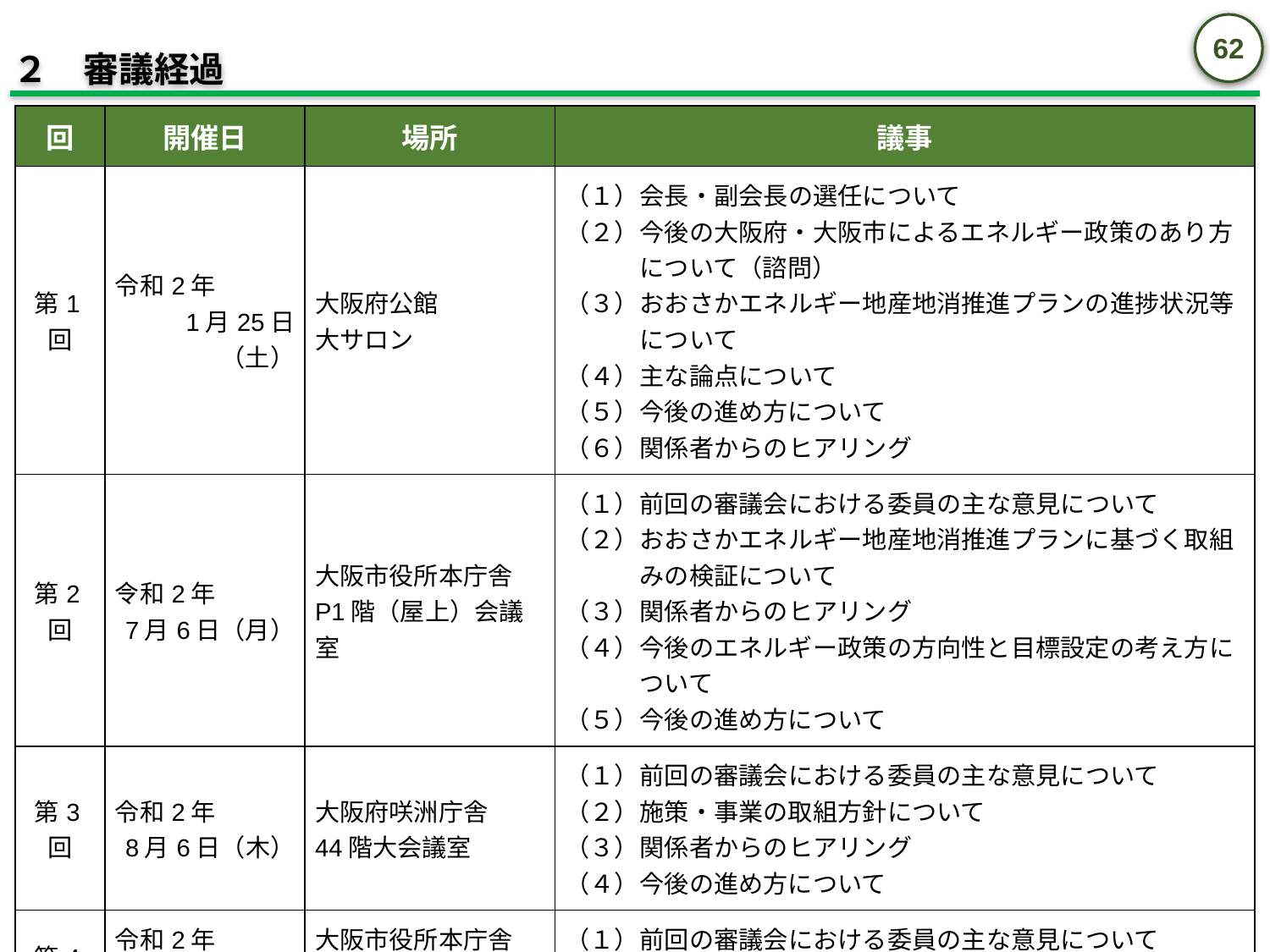

62
２　審議経過

| 回 | 開催日 | 場所 | 議事 |
| --- | --- | --- | --- |
| 第1回 | 令和2年 1月25日（土） | 大阪府公館 大サロン | （１） 会長・副会長の選任について （２） 今後の大阪府・大阪市によるエネルギー政策のあり方について（諮問） （３） おおさかエネルギー地産地消推進プランの進捗状況等について （４） 主な論点について （５） 今後の進め方について （６） 関係者からのヒアリング |
| 第2回 | 令和2年 7月6日（月） | 大阪市役所本庁舎 P1階（屋上）会議室 | （１） 前回の審議会における委員の主な意見について （２） おおさかエネルギー地産地消推進プランに基づく取組みの検証について （３） 関係者からのヒアリング （４） 今後のエネルギー政策の方向性と目標設定の考え方について （５） 今後の進め方について |
| 第3回 | 令和2年 8月6日（木） | 大阪府咲洲庁舎 44階大会議室 | （１） 前回の審議会における委員の主な意見について （２） 施策・事業の取組方針について （３） 関係者からのヒアリング （４） 今後の進め方について |
| 第4回 | 令和2年 9月14日（月） | 大阪市役所本庁舎 P1階（屋上）会議室 | （１） 前回の審議会における委員の主な意見について （２） 答申素案について （３） 今後の進め方について |
| 第5回 | 令和2年 12月21日（月） | 大阪府咲州庁舎 41階共用会議室8 | （１） 前回の審議会における委員の主な意見について （２） 答申案について （３） その他 |